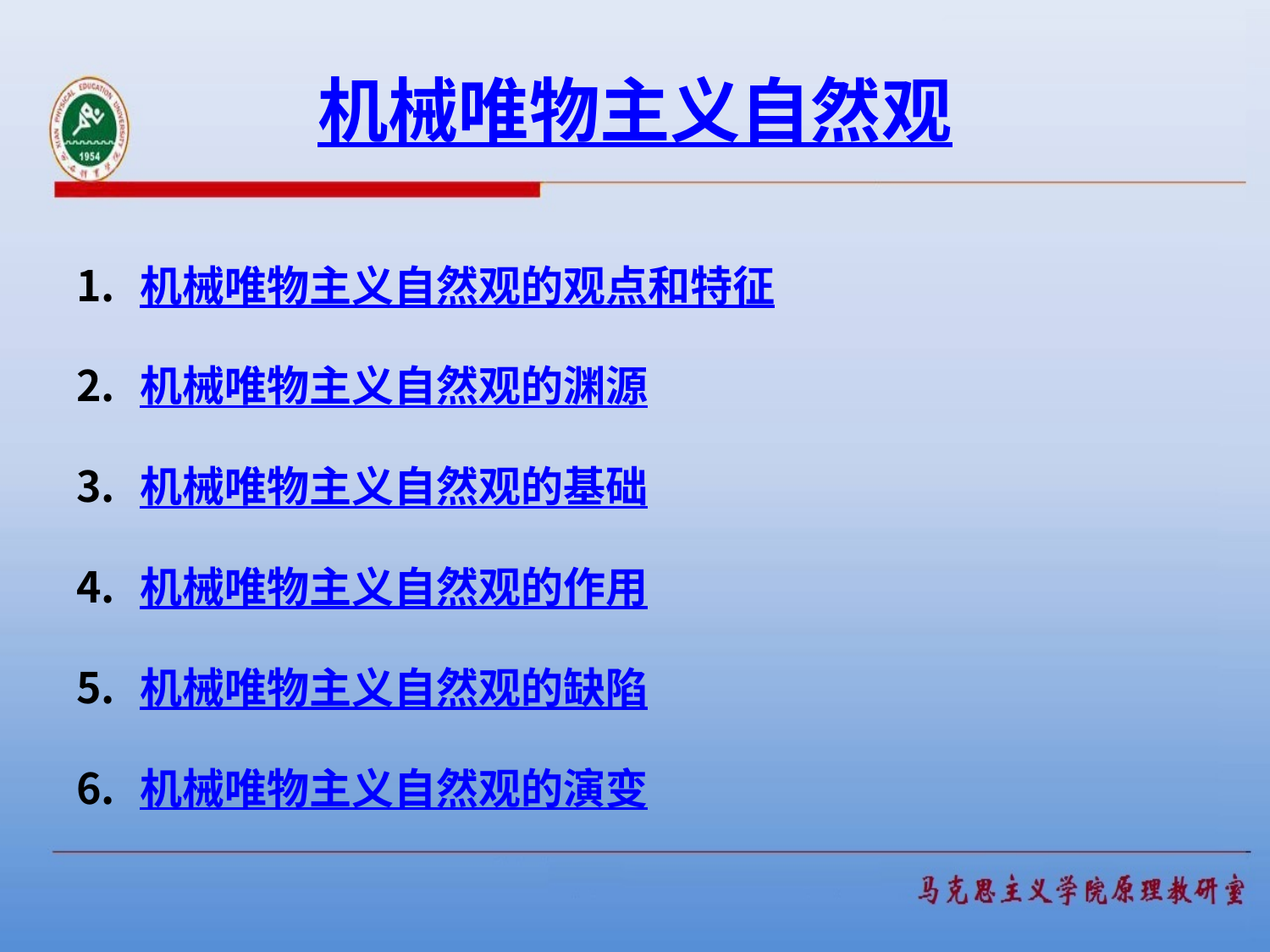

# 机械唯物主义自然观
机械唯物主义自然观的观点和特征
机械唯物主义自然观的渊源
机械唯物主义自然观的基础
机械唯物主义自然观的作用
机械唯物主义自然观的缺陷
机械唯物主义自然观的演变